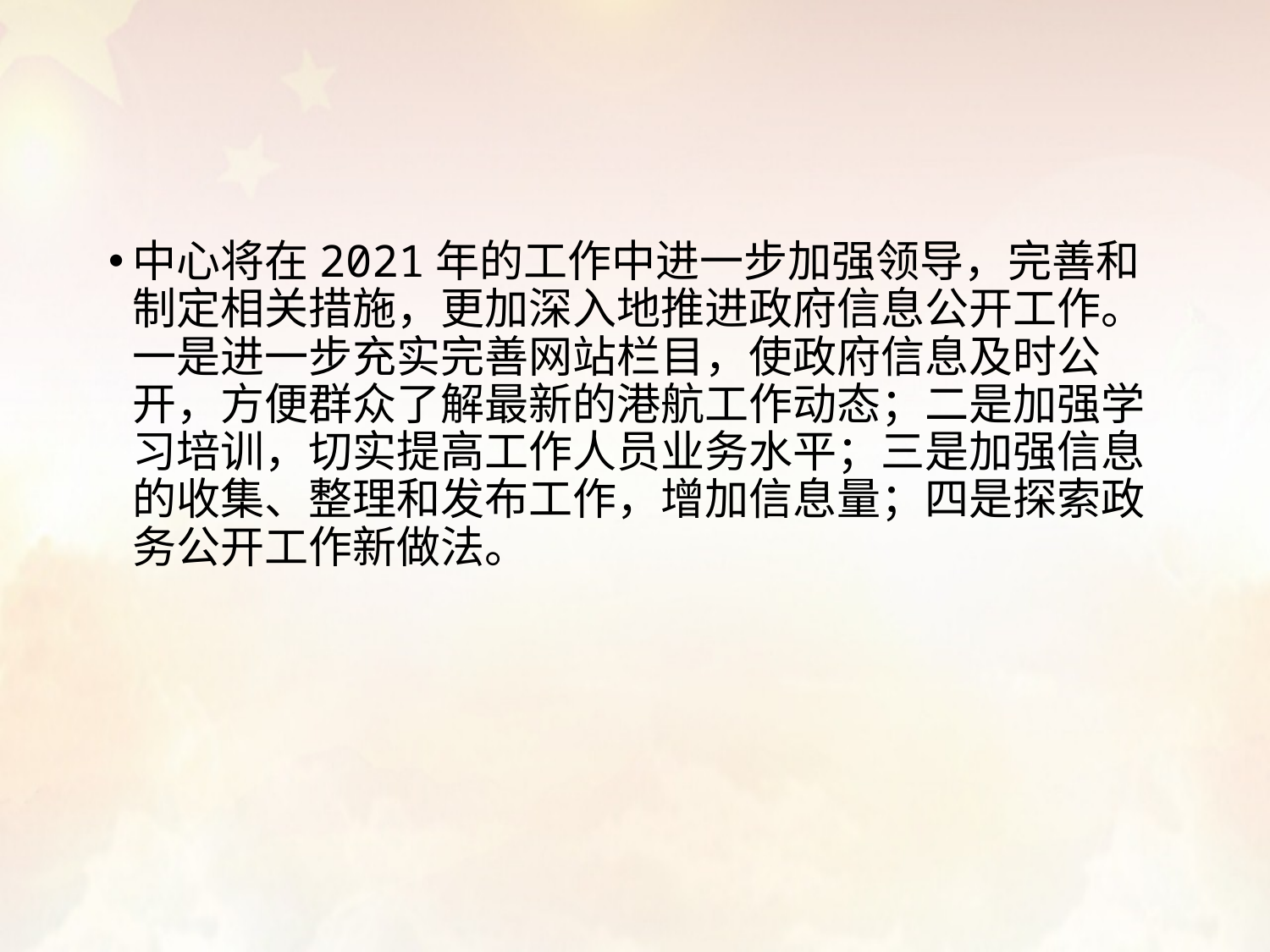

#
中心将在2021年的工作中进一步加强领导，完善和制定相关措施，更加深入地推进政府信息公开工作。一是进一步充实完善网站栏目，使政府信息及时公开，方便群众了解最新的港航工作动态；二是加强学习培训，切实提高工作人员业务水平；三是加强信息的收集、整理和发布工作，增加信息量；四是探索政务公开工作新做法。